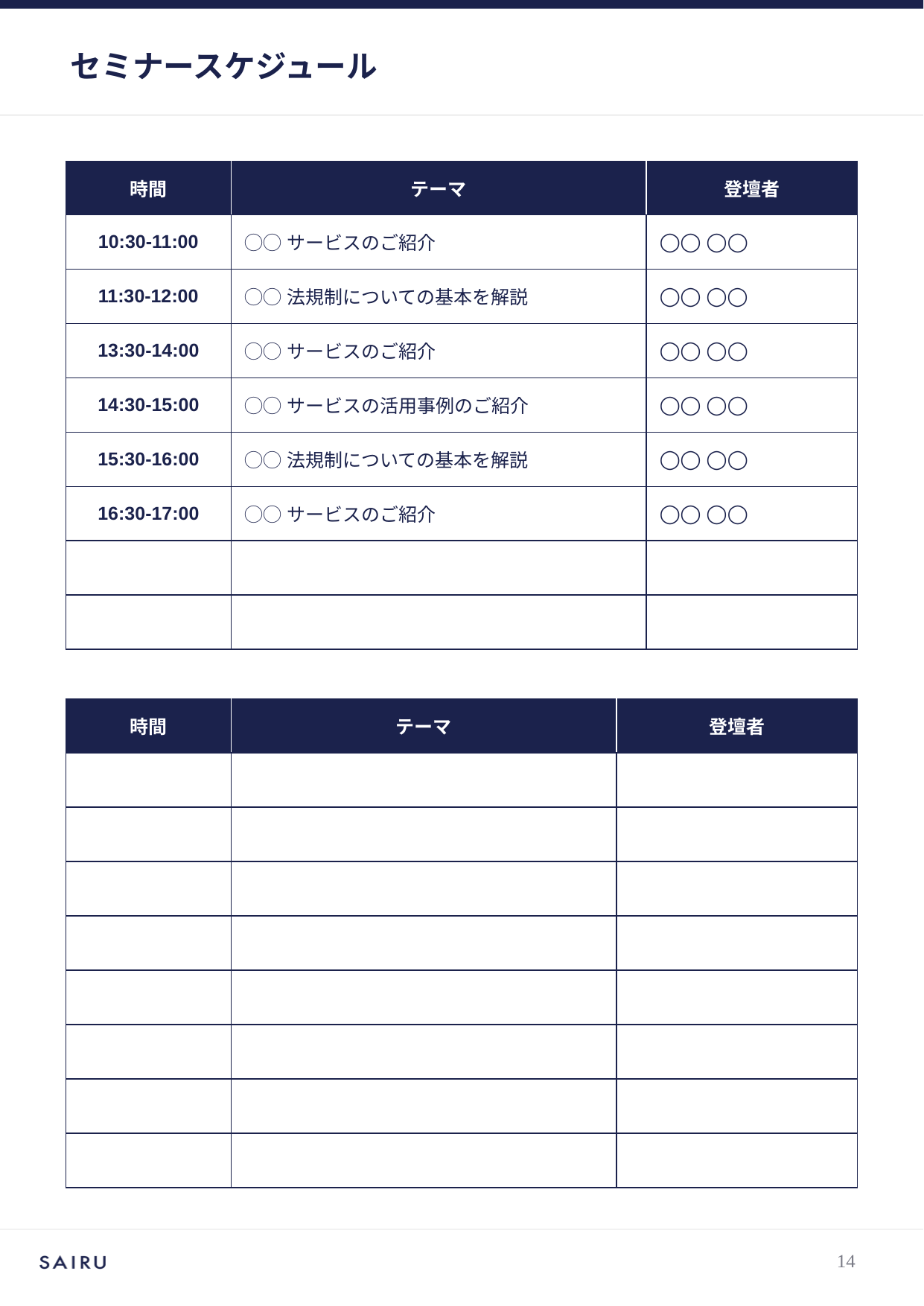

# セミナースケジュール
| 時間 | テーマ | 登壇者 |
| --- | --- | --- |
| 10:30-11:00 | ◯◯サービスのご紹介 | ◯◯ ◯◯ |
| 11:30-12:00 | ◯◯法規制についての基本を解説 | ◯◯ ◯◯ |
| 13:30-14:00 | ◯◯サービスのご紹介 | ◯◯ ◯◯ |
| 14:30-15:00 | ◯◯サービスの活用事例のご紹介 | ◯◯ ◯◯ |
| 15:30-16:00 | ◯◯法規制についての基本を解説 | ◯◯ ◯◯ |
| 16:30-17:00 | ◯◯サービスのご紹介 | ◯◯ ◯◯ |
|  |  |  |
|  |  |  |
| 時間 | テーマ | 登壇者 |
| --- | --- | --- |
|  |  |  |
|  |  |  |
|  |  |  |
|  |  |  |
|  |  |  |
|  |  |  |
|  |  |  |
|  |  |  |
14